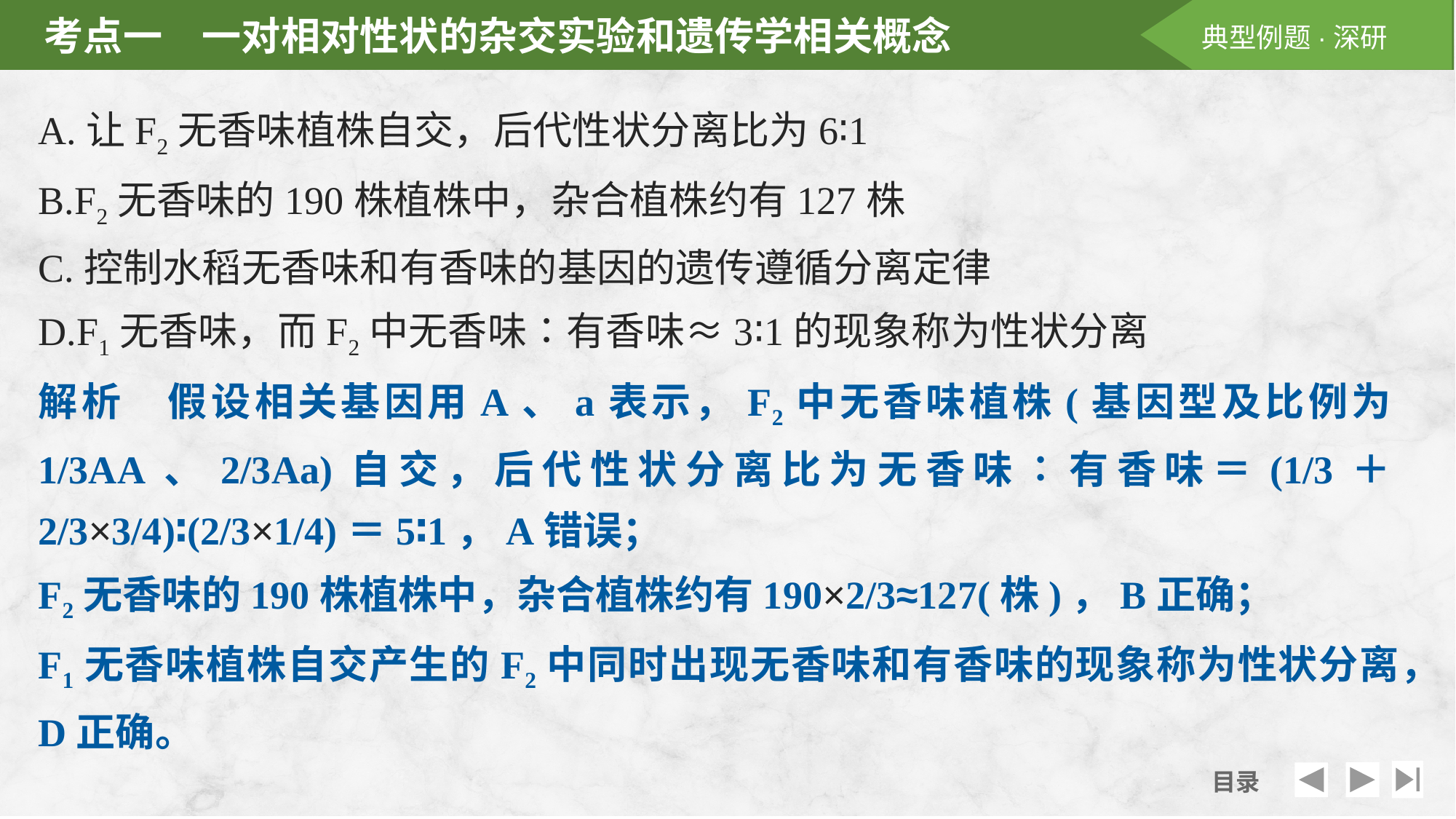

A.让F2无香味植株自交，后代性状分离比为6∶1
B.F2无香味的190株植株中，杂合植株约有127株
C.控制水稻无香味和有香味的基因的遗传遵循分离定律
D.F1无香味，而F2中无香味∶有香味≈3∶1的现象称为性状分离
解析　假设相关基因用A、a表示，F2中无香味植株(基因型及比例为1/3AA、2/3Aa)自交，后代性状分离比为无香味∶有香味＝(1/3＋2/3×3/4)∶(2/3×1/4)＝5∶1，A错误；
F2无香味的190株植株中，杂合植株约有190×2/3≈127(株)，B正确；
F1无香味植株自交产生的F2中同时出现无香味和有香味的现象称为性状分离，D正确。